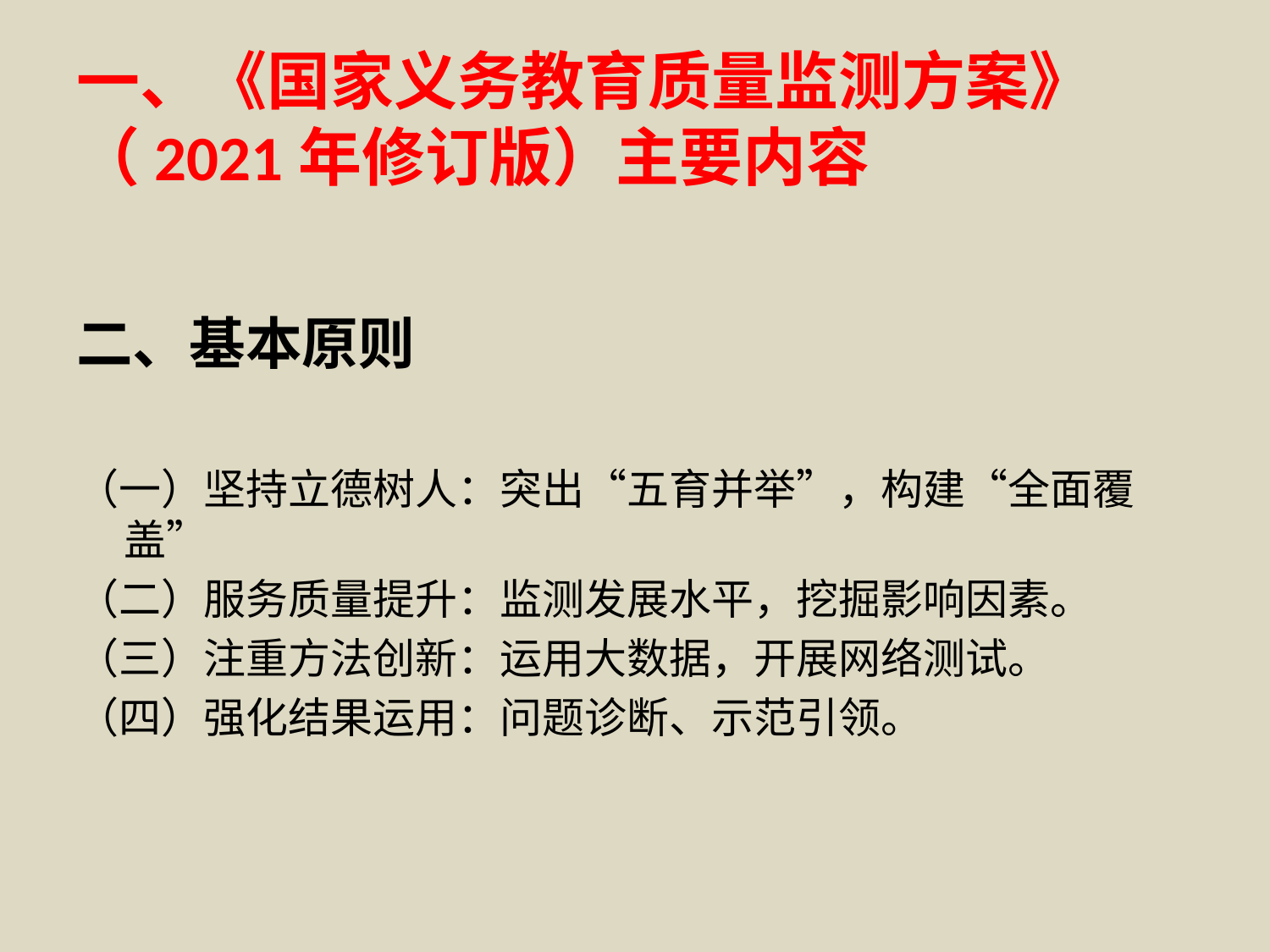

# 一、《国家义务教育质量监测方案》（2021年修订版）主要内容

二、基本原则

（一）坚持立德树人：突出“五育并举”，构建“全面覆盖”
（二）服务质量提升：监测发展水平，挖掘影响因素。
（三）注重方法创新：运用大数据，开展网络测试。
（四）强化结果运用：问题诊断、示范引领。